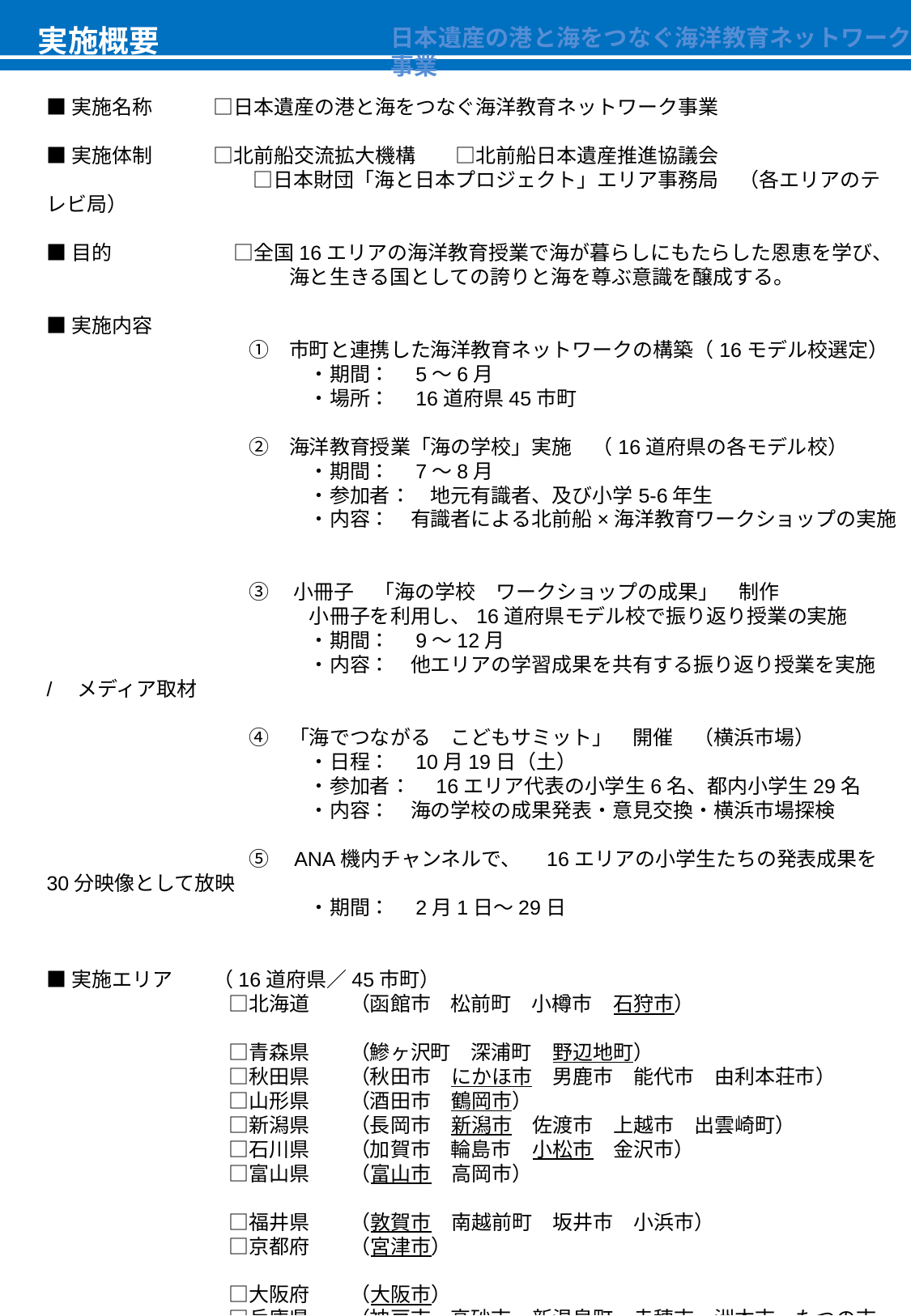

実施概要
日本遺産の港と海をつなぐ海洋教育ネットワーク事業
■実施名称　　　□日本遺産の港と海をつなぐ海洋教育ネットワーク事業

■実施体制　　　□北前船交流拡大機構　　□北前船日本遺産推進協議会
　　　　　　　　　　 □日本財団「海と日本プロジェクト」エリア事務局　（各エリアのテレビ局）

■目的　　　　　　□全国16エリアの海洋教育授業で海が暮らしにもたらした恩恵を学び、
　　　　　　　　　　　　海と生きる国としての誇りと海を尊ぶ意識を醸成する。

■実施内容
　　　　　　　　　　①　市町と連携した海洋教育ネットワークの構築（16モデル校選定）
　　　　　　　　　　　　　・期間：　5～6月
　　　　　　　　　　　　　・場所：　16道府県45市町

　　　　　　　　　　②　海洋教育授業「海の学校」実施　（16道府県の各モデル校）
　　　　　　　　　　　　　・期間：　7～8月
　　　　　　　　　　　　　・参加者：　地元有識者、及び小学5-6年生
　　　　　　　　　　　　　・内容：　有識者による北前船×海洋教育ワークショップの実施

　　　　　　　　　　③ 　小冊子　「海の学校　ワークショップの成果」　制作
　　　　　　　　　　　　　小冊子を利用し、16道府県モデル校で振り返り授業の実施
　　　　　　　　　　　　　・期間：　9～12月
　　　　　　　　　　　　　・内容：　他エリアの学習成果を共有する振り返り授業を実施　/　メディア取材

　　　　　　　　　　④　「海でつながる　こどもサミット」　開催　（横浜市場）
　　　　　　　　　　　　　・日程：　10月19日（土）
　　　　　　　　　　　　　・参加者：　16エリア代表の小学生6名、都内小学生29名
　　　　　　　　　　　　　・内容：　海の学校の成果発表・意見交換・横浜市場探検

　　　　　　　　　　⑤　ANA機内チャンネルで、　16エリアの小学生たちの発表成果を30分映像として放映
　　　　　　　　　　　　　・期間：　2月1日～29日

■実施エリア　　（16道府県／45市町）
　　　　　　　　　□北海道　　（函館市　松前町　小樽市　石狩市）
　　　　　　　　　□青森県　　（鰺ヶ沢町　深浦町　野辺地町）
　　　　　　　　　□秋田県　　（秋田市　にかほ市　男鹿市　能代市　由利本荘市）
　　　　　　　　　□山形県　　（酒田市　鶴岡市）
　　　　　　　　　□新潟県　　（長岡市　新潟市　佐渡市　上越市　出雲崎町）
　　　　　　　　　□石川県　　（加賀市　輪島市　小松市　金沢市）
　　　　　　　　　□富山県　　（富山市　高岡市）
　　　　　　　　　□福井県　　（敦賀市　南越前町　坂井市　小浜市）
　　　　　　　　　□京都府　　（宮津市）
　　　　　　　　　□大阪府　　（大阪市）
　　　　　　　　　□兵庫県　　（神戸市　高砂市　新温泉町　赤穂市　洲本市　たつの市　姫路市）
　　　　　　　　　□鳥取県　　（鳥取市）
　　　　　　　　　□島根県　　（浜田市）
　　　　　　　　　□岡山県　　（倉敷市）
　　　　　　　　　□広島県　　（尾道市　呉市　竹原市）
　　　　　　　　　□香川県　　（多度津町）
　　　　　　　　　　　　　　　　　　　　　　　　　　　　　　　　　　　　　　　　　※下線自治体はワークショップ実施